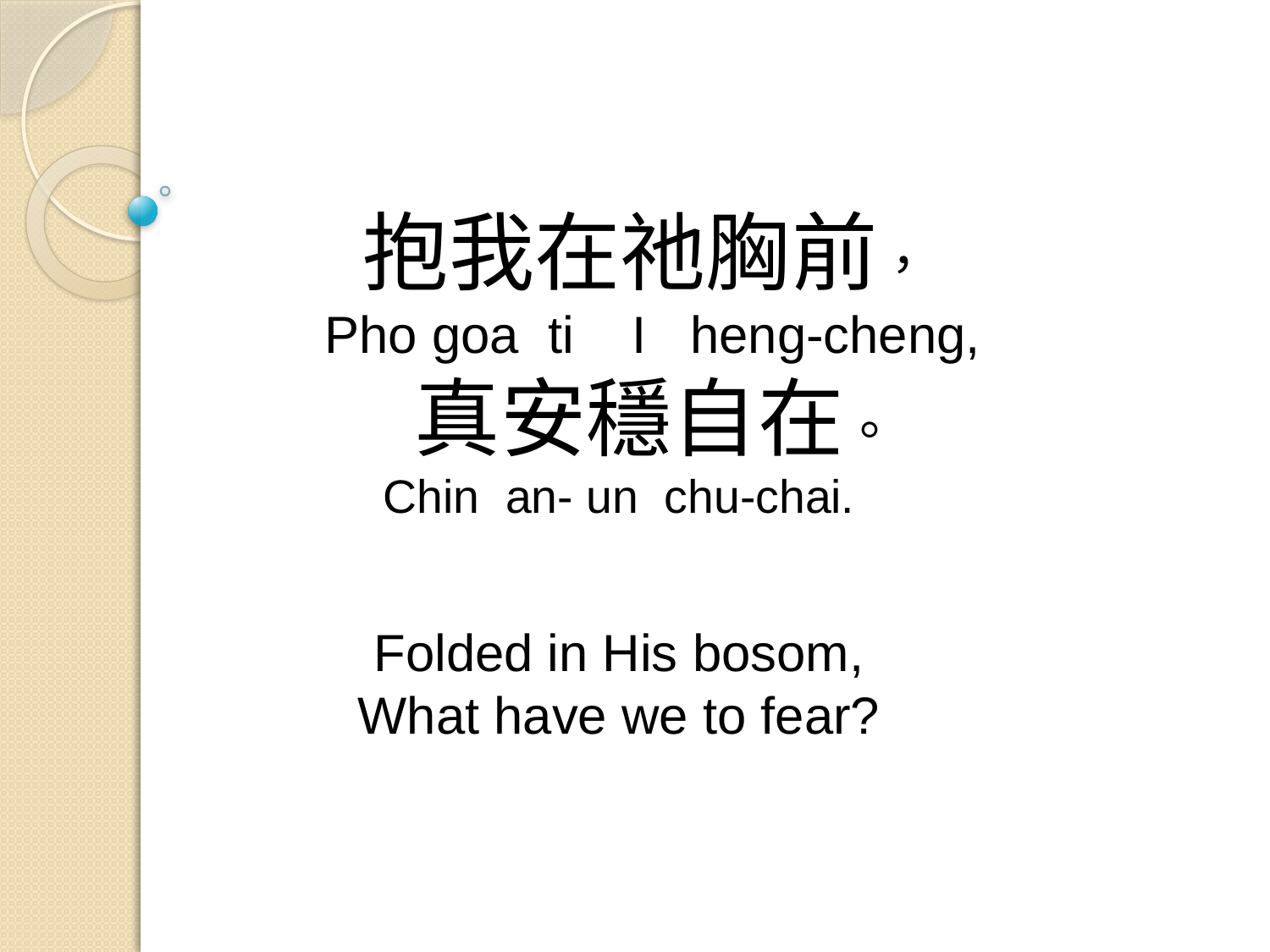

# 抱我在祂胸前， Pho goa  ti    I   heng-cheng, 真安穩自在。 Chin  an- un  chu-chai. Folded in His bosom, What have we to fear?